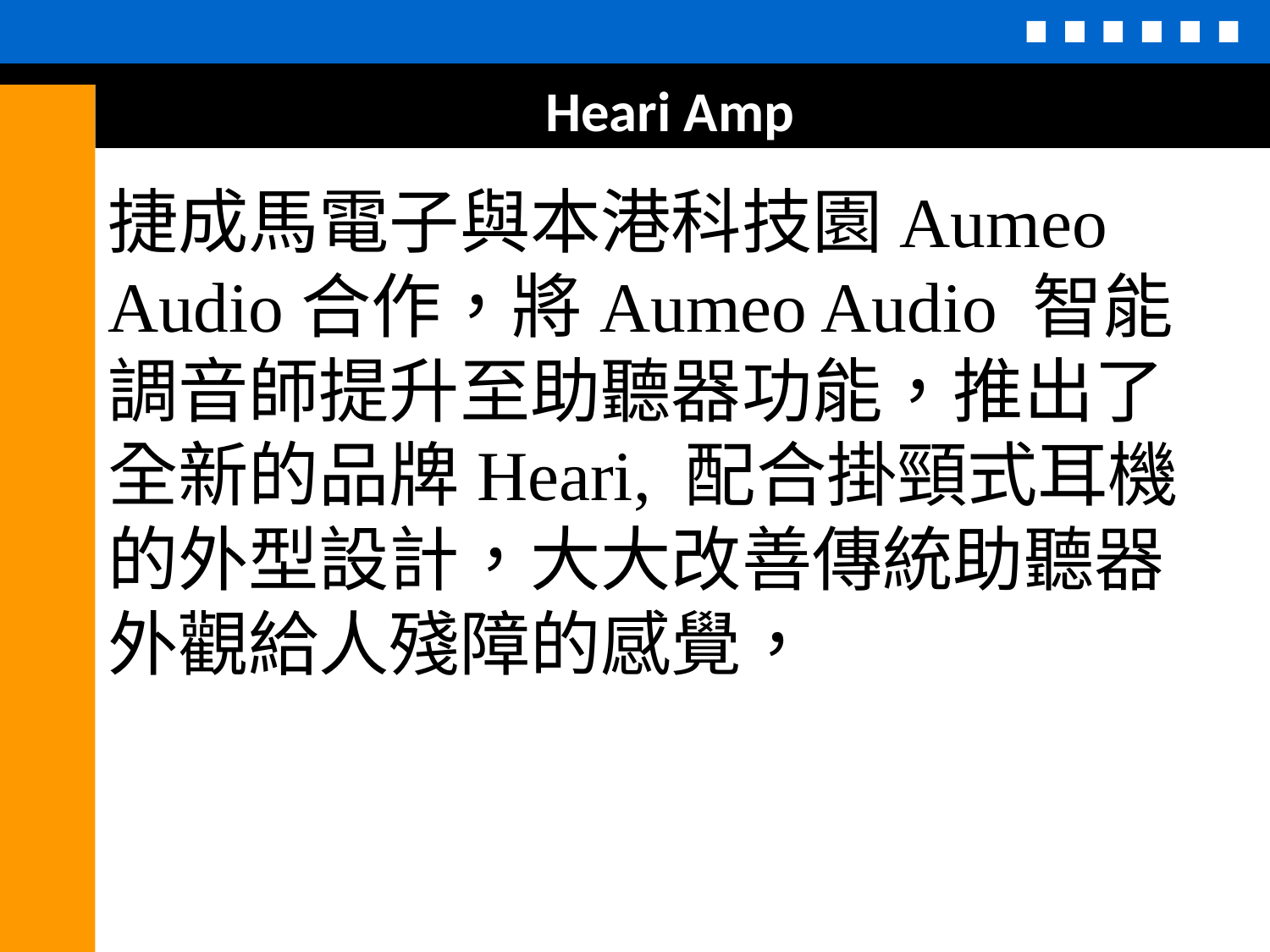

Heari Amp
捷成馬電子與本港科技園Aumeo Audio合作，將Aumeo Audio 智能調音師提升至助聽器功能，推出了全新的品牌Heari, 配合掛頸式耳機的外型設計，大大改善傳統助聽器外觀給人殘障的感覺，